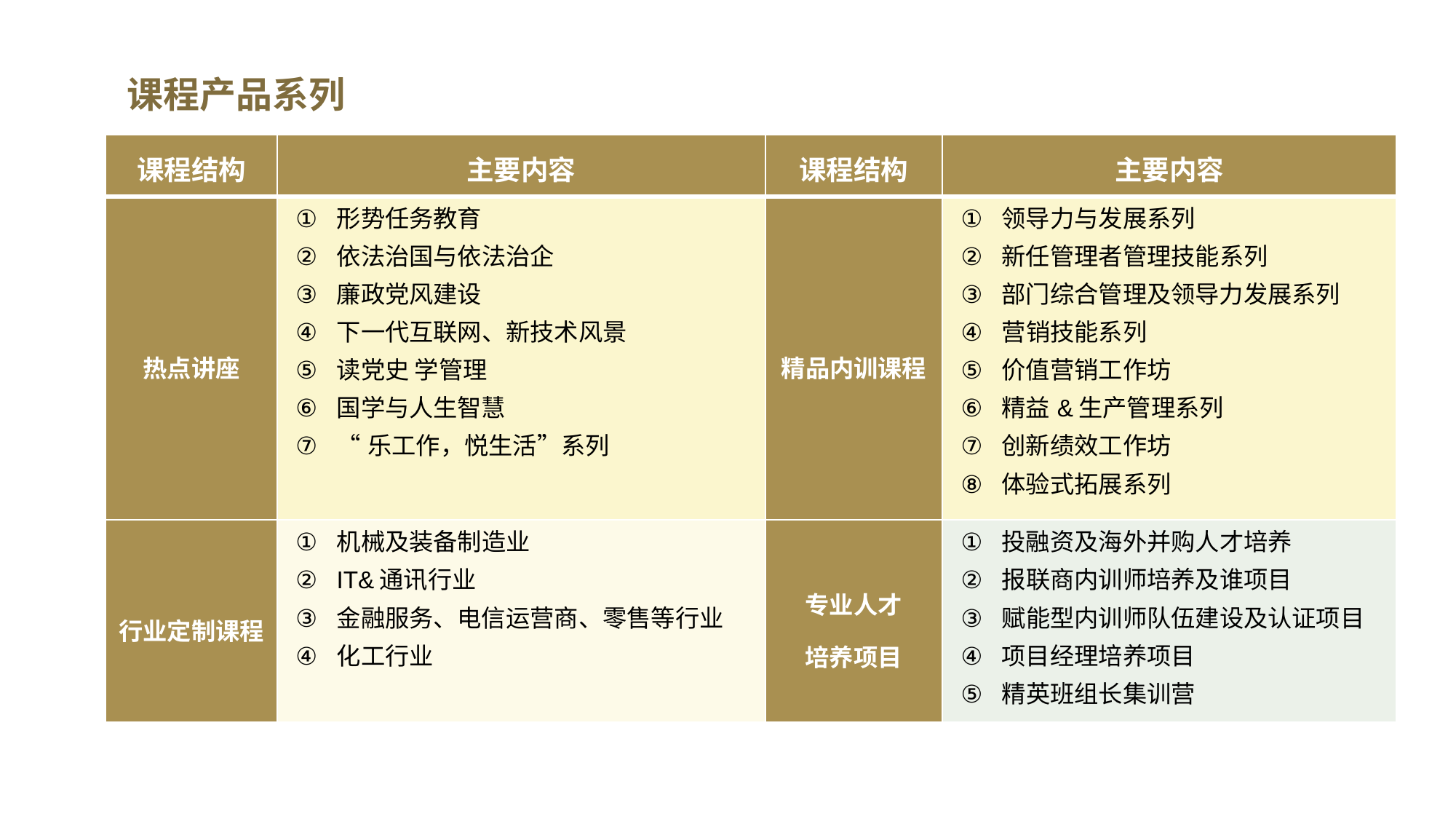

课程产品系列
| 课程结构 | 主要内容 | 课程结构 | 主要内容 |
| --- | --- | --- | --- |
| 热点讲座 | 形势任务教育 依法治国与依法治企 廉政党风建设 下一代互联网、新技术风景 读党史 学管理 国学与人生智慧 “乐工作，悦生活”系列 | 精品内训课程 | 领导力与发展系列 新任管理者管理技能系列 部门综合管理及领导力发展系列 营销技能系列 价值营销工作坊 精益&生产管理系列 创新绩效工作坊 体验式拓展系列 |
| 行业定制课程 | 机械及装备制造业 IT&通讯行业 金融服务、电信运营商、零售等行业 化工行业 | 专业人才 培养项目 | 投融资及海外并购人才培养 报联商内训师培养及谁项目 赋能型内训师队伍建设及认证项目 项目经理培养项目 精英班组长集训营 |